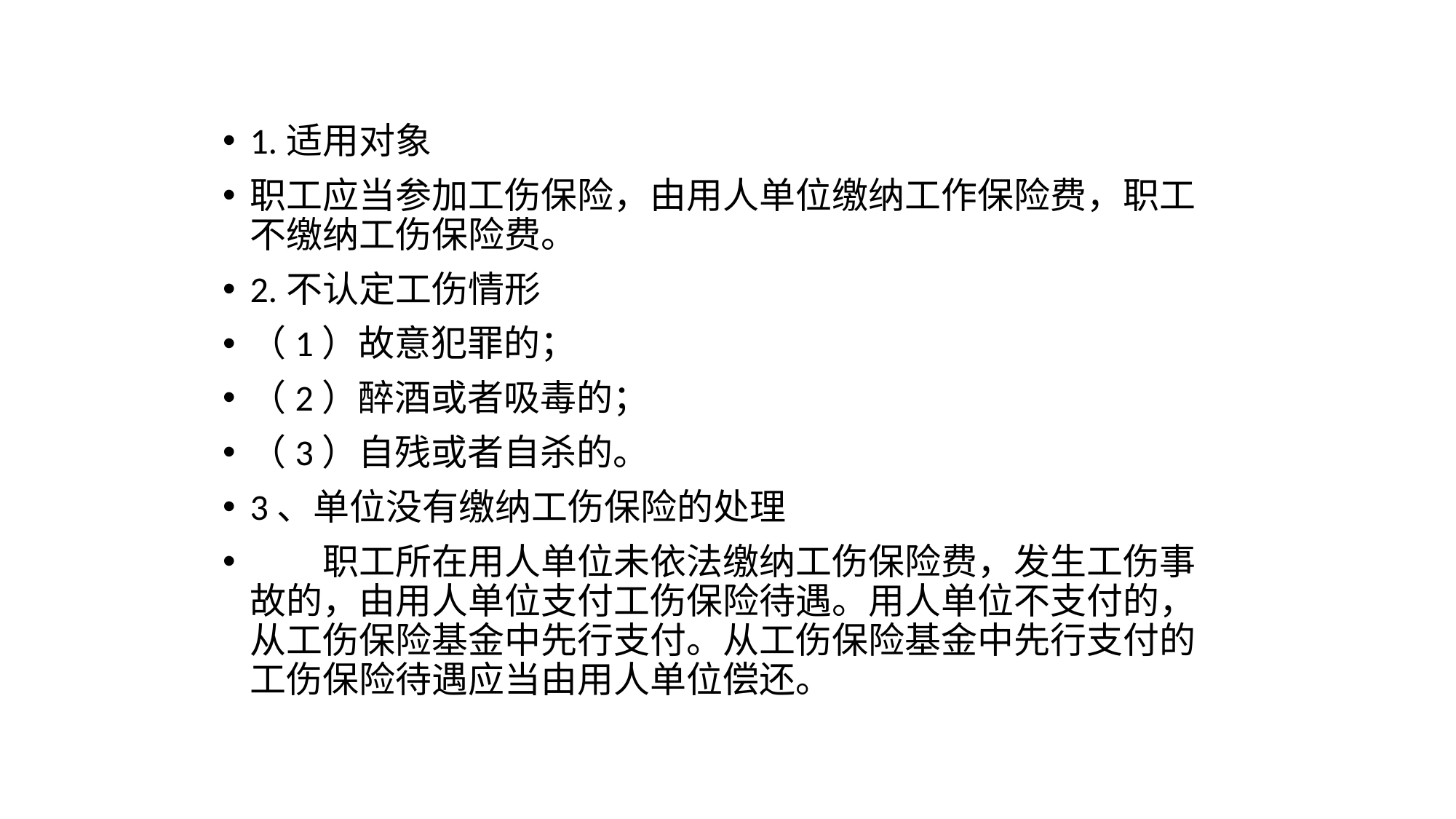

1.适用对象
职工应当参加工伤保险，由用人单位缴纳工作保险费，职工不缴纳工伤保险费。
2.不认定工伤情形
（1）故意犯罪的；
（2）醉酒或者吸毒的；
（3）自残或者自杀的。
3、单位没有缴纳工伤保险的处理
　　职工所在用人单位未依法缴纳工伤保险费，发生工伤事故的，由用人单位支付工伤保险待遇。用人单位不支付的，从工伤保险基金中先行支付。从工伤保险基金中先行支付的工伤保险待遇应当由用人单位偿还。